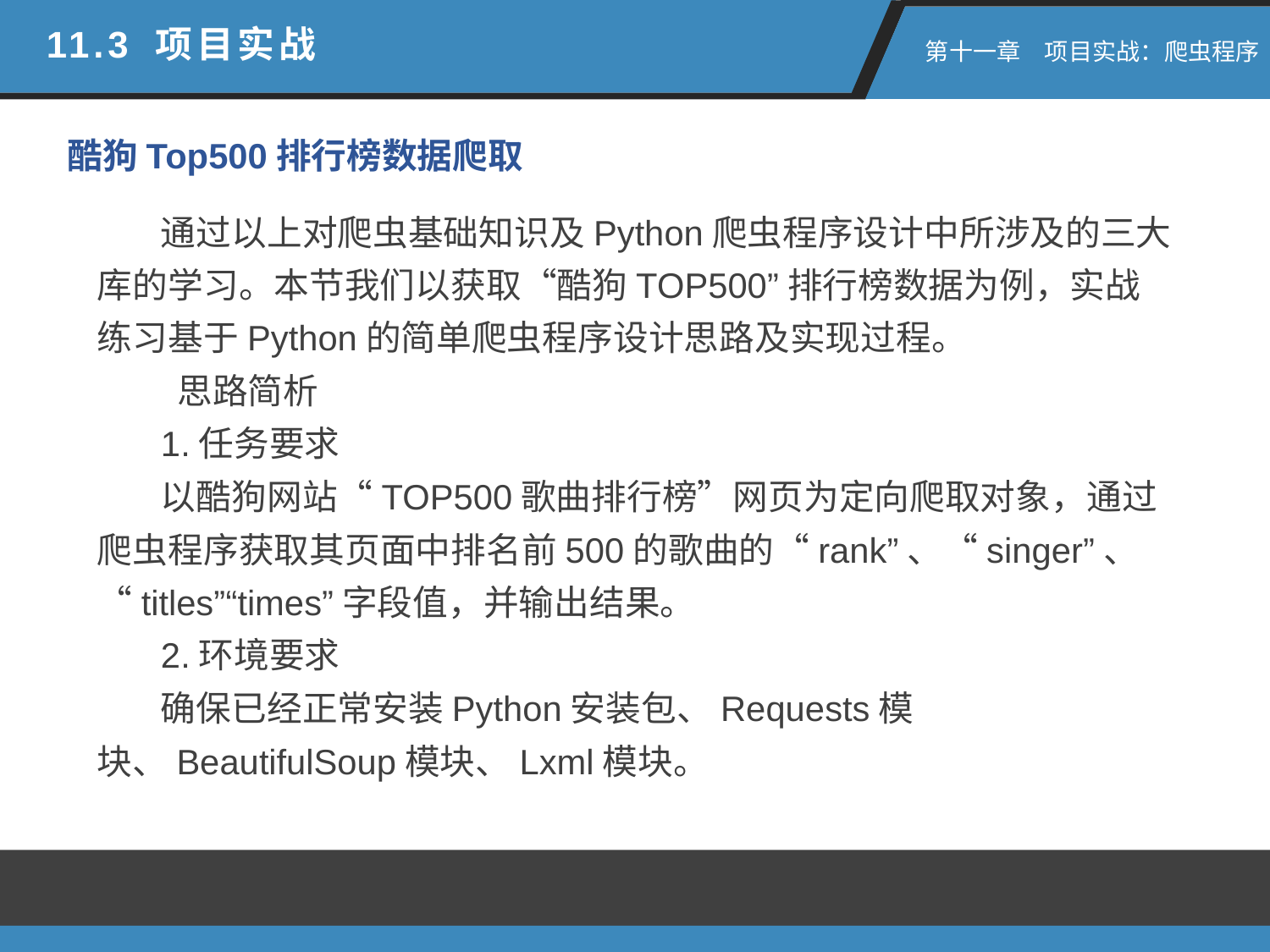

11.3 项目实战
  第十一章　项目实战：爬虫程序
酷狗Top500排行榜数据爬取
通过以上对爬虫基础知识及Python爬虫程序设计中所涉及的三大库的学习。本节我们以获取“酷狗TOP500”排行榜数据为例，实战练习基于Python的简单爬虫程序设计思路及实现过程。
 思路简析
1.任务要求
以酷狗网站“TOP500歌曲排行榜”网页为定向爬取对象，通过爬虫程序获取其页面中排名前500的歌曲的“rank”、“singer”、“titles”“times”字段值，并输出结果。
2.环境要求
确保已经正常安装Python安装包、Requests模块、BeautifulSoup模块、Lxml模块。